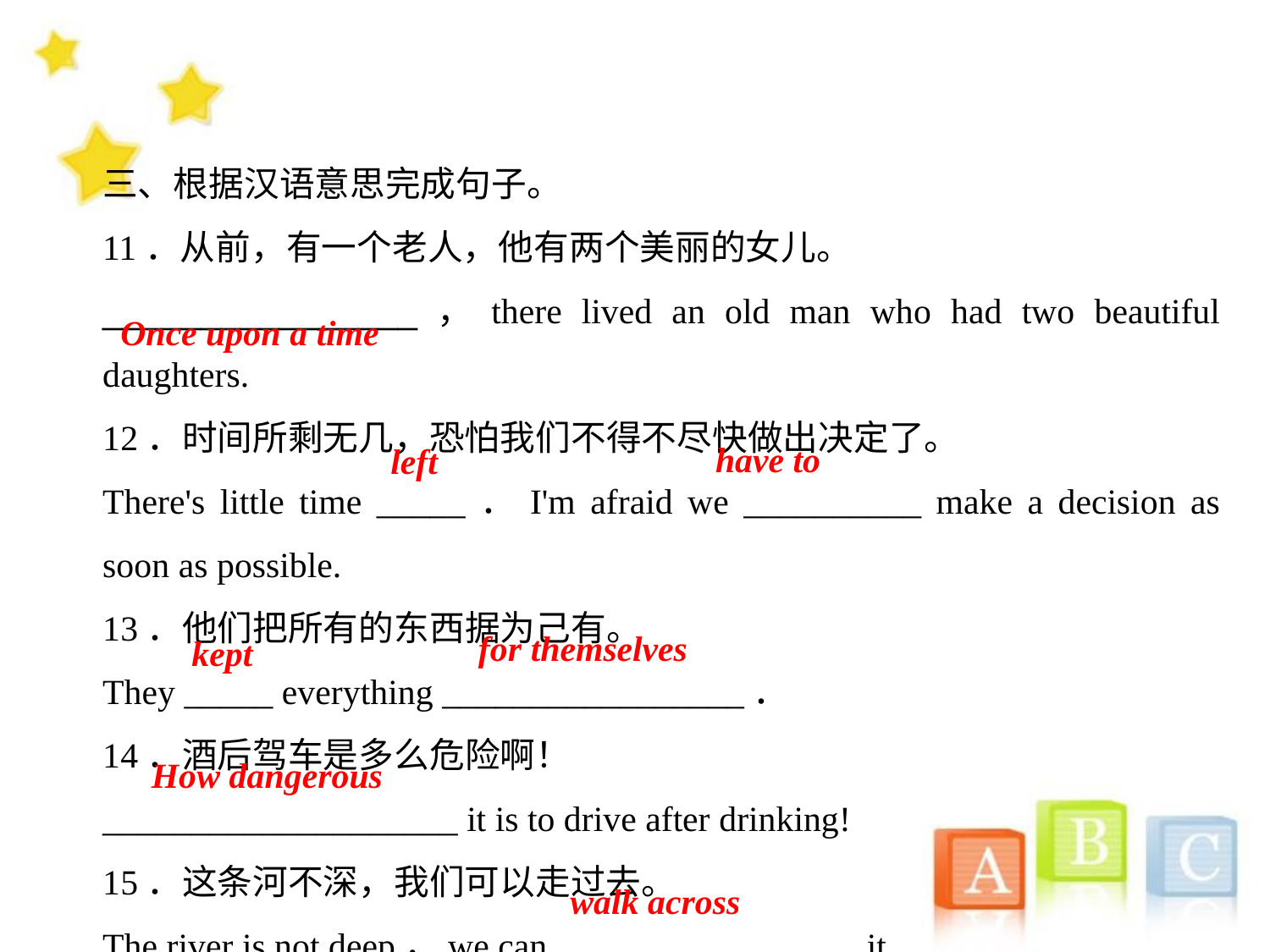

三、根据汉语意思完成句子。
11．从前，有一个老人，他有两个美丽的女儿。
________________，there lived an old man who had two beautiful daughters.
12．时间所剩无几，恐怕我们不得不尽快做出决定了。
There's little time _____．I'm afraid we __________ make a decision as soon as possible.
13．他们把所有的东西据为己有。
They _____ everything _________________．
14．酒后驾车是多么危险啊！
____________________ it is to drive after drinking!
15．这条河不深，我们可以走过去。
The river is not deep，we can _________________ it.
Once upon a time
have to
left
for themselves
kept
How dangerous
walk across